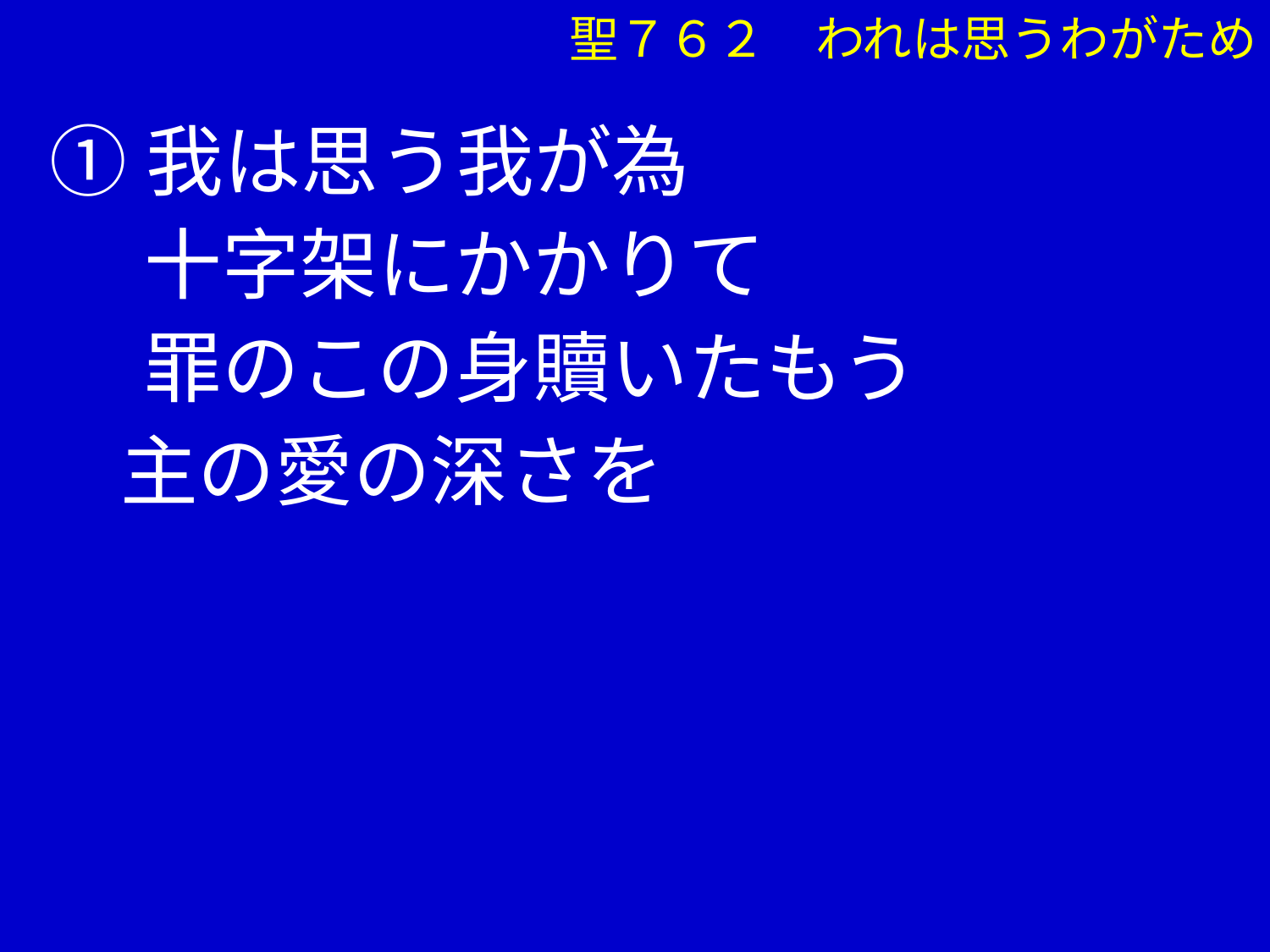

聖７６２　われは思うわがため
①我は思う我が為
　 十字架にかかりて
　 罪のこの身贖いたもう
   主の愛の深さを